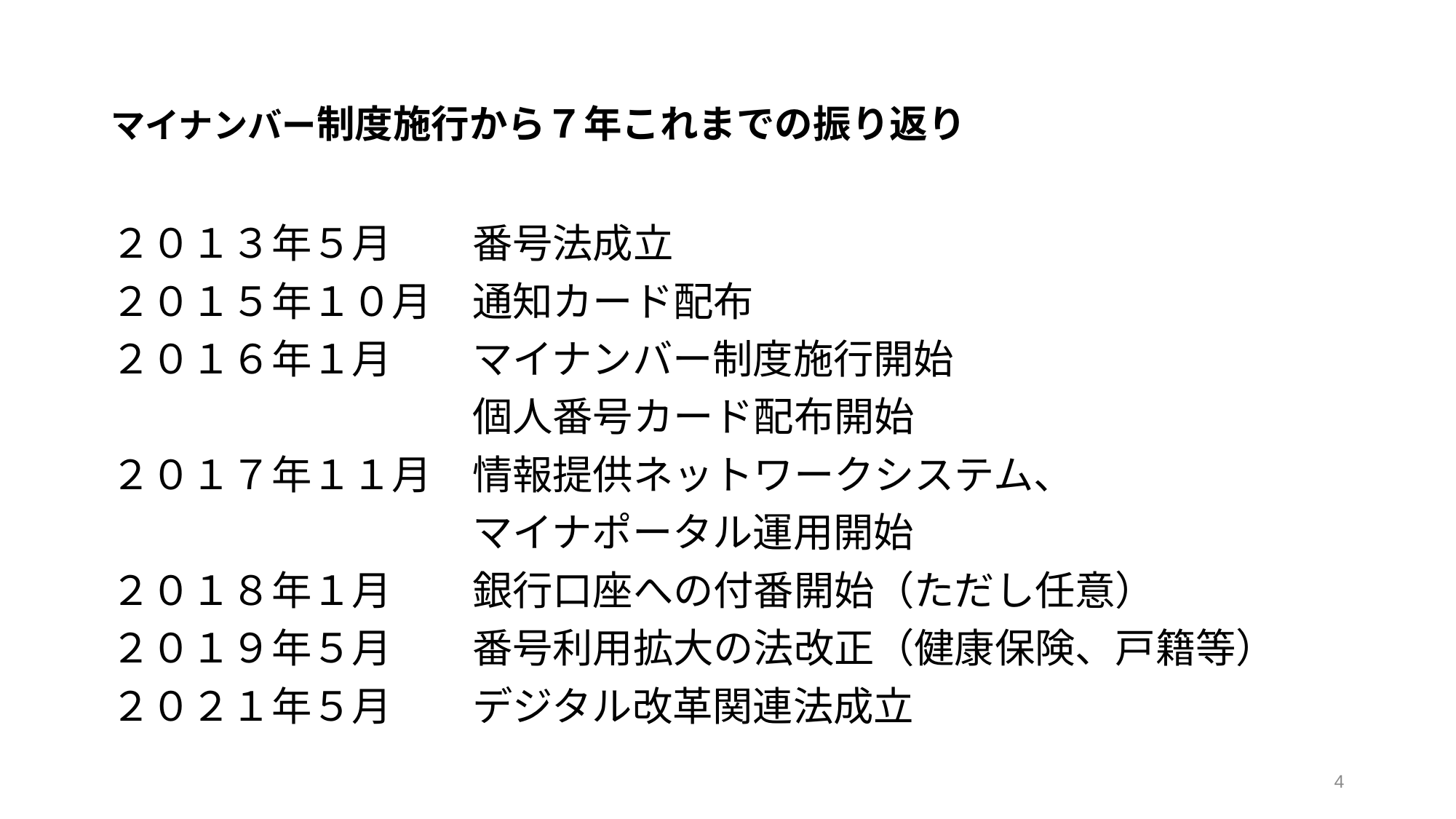

# マイナンバー制度施行から７年これまでの振り返り
２０１３年５月　　番号法成立
２０１５年１０月　通知カード配布
２０１６年１月　　マイナンバー制度施行開始
　　　　　　　　　個人番号カード配布開始
２０１７年１１月　情報提供ネットワークシステム、
　　　　　　　　　マイナポータル運用開始
２０１８年１月　　銀行口座への付番開始（ただし任意）
２０１９年５月　　番号利用拡大の法改正（健康保険、戸籍等）
２０２１年５月　　デジタル改革関連法成立

4